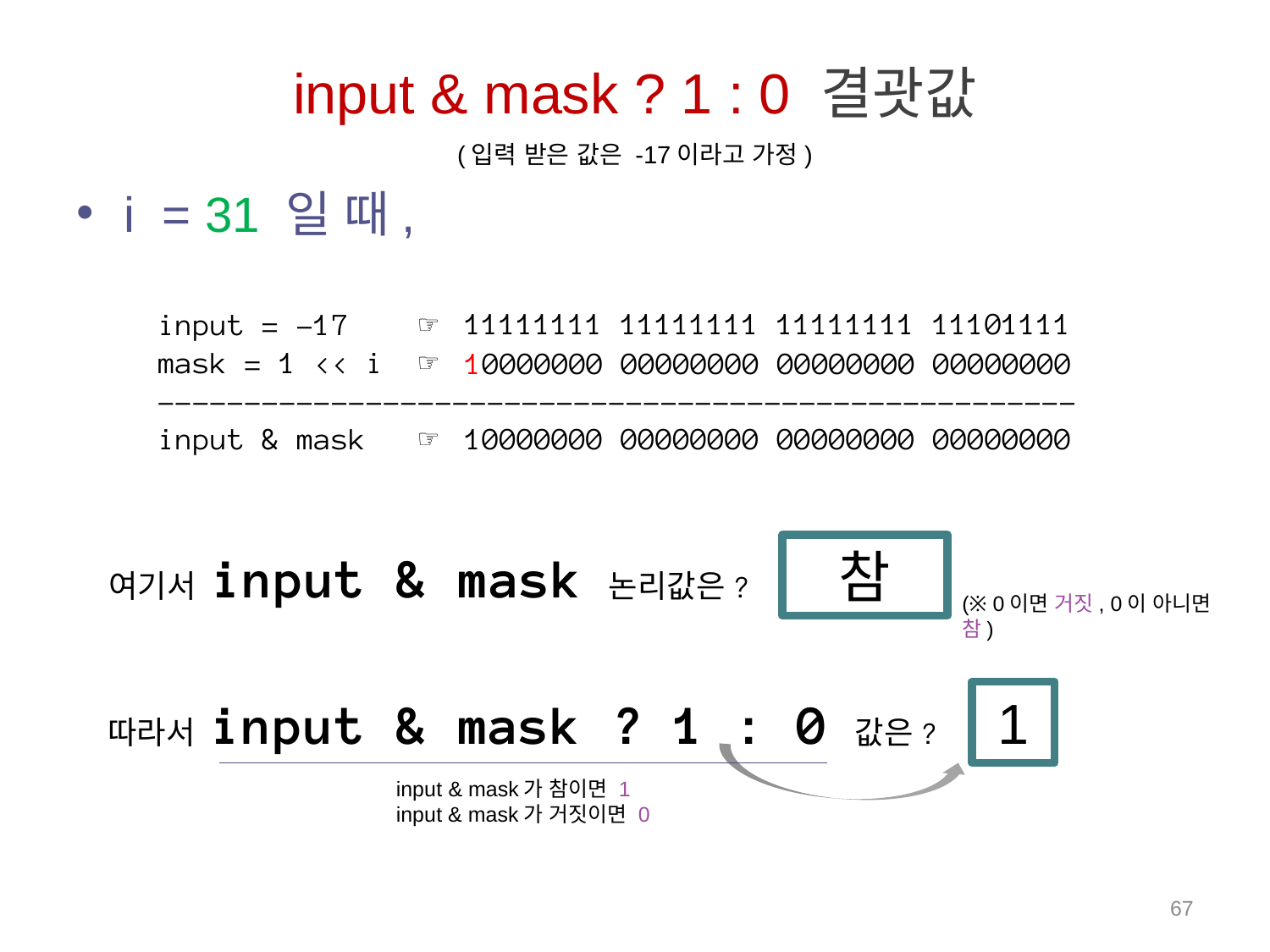

# input & mask ? 1 : 0 결괏값
(입력 받은 값은 -17이라고 가정)
i  = 31 일 때,

11111111 11111111 11111111 11101111
input = -17    ☞
mask = 1 << i  ☞
-----------------------------------------------------
input & mask   ☞
10000000 00000000 00000000 00000000
10000000 00000000 00000000 00000000
참
여기서 input & mask 논리값은?
(※ 0이면 거짓, 0이 아니면 참)
따라서 input & mask ? 1 : 0 값은?
1

input & mask가 참이면 1
input & mask가 거짓이면 0
67